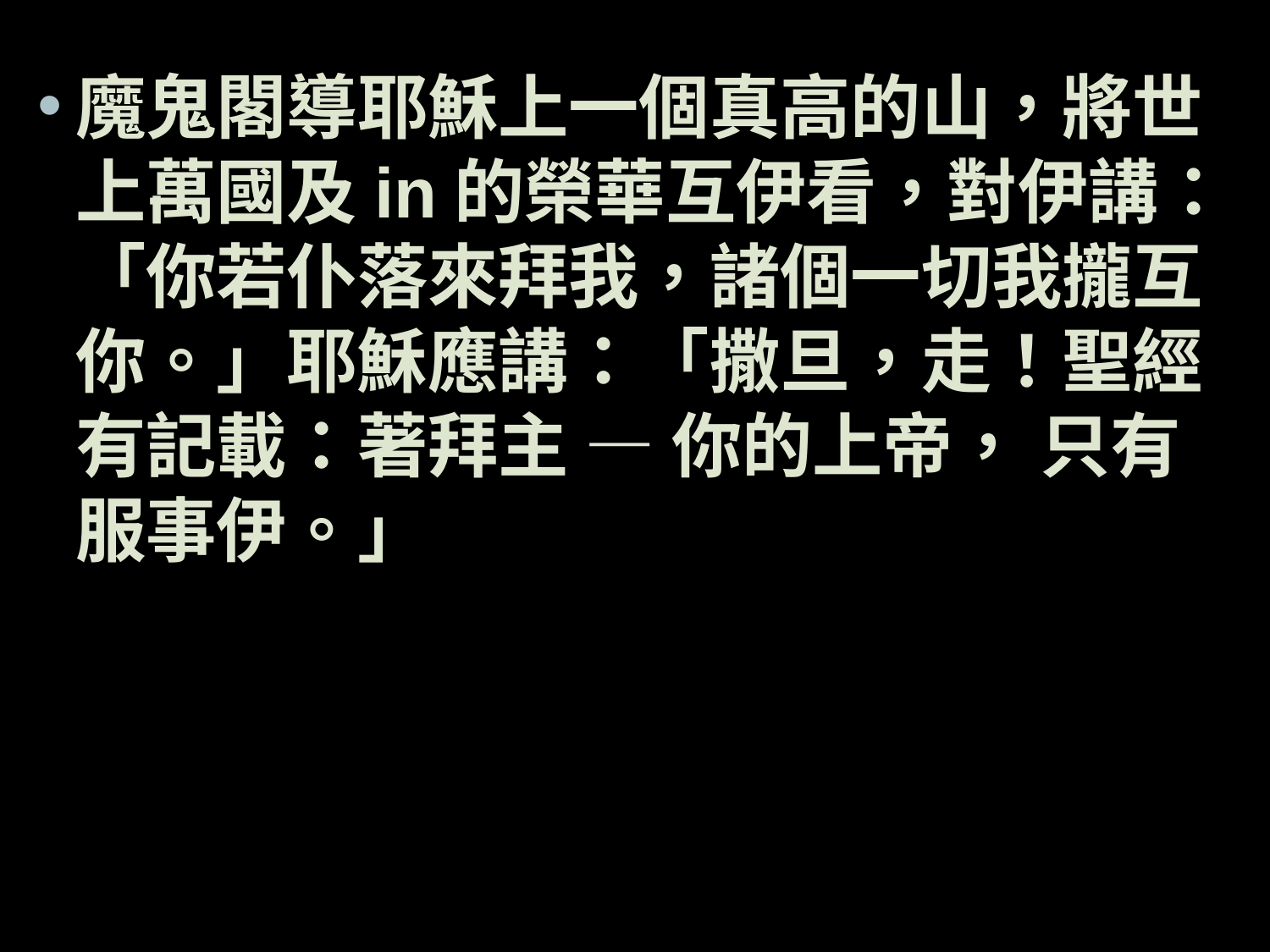

魔鬼閣導耶穌上一個真高的山，將世上萬國及in的榮華互伊看，對伊講：「你若仆落來拜我，諸個一切我攏互你。」耶穌應講：「撒旦，走！聖經有記載：著拜主 — 你的上帝， 只有服事伊。」